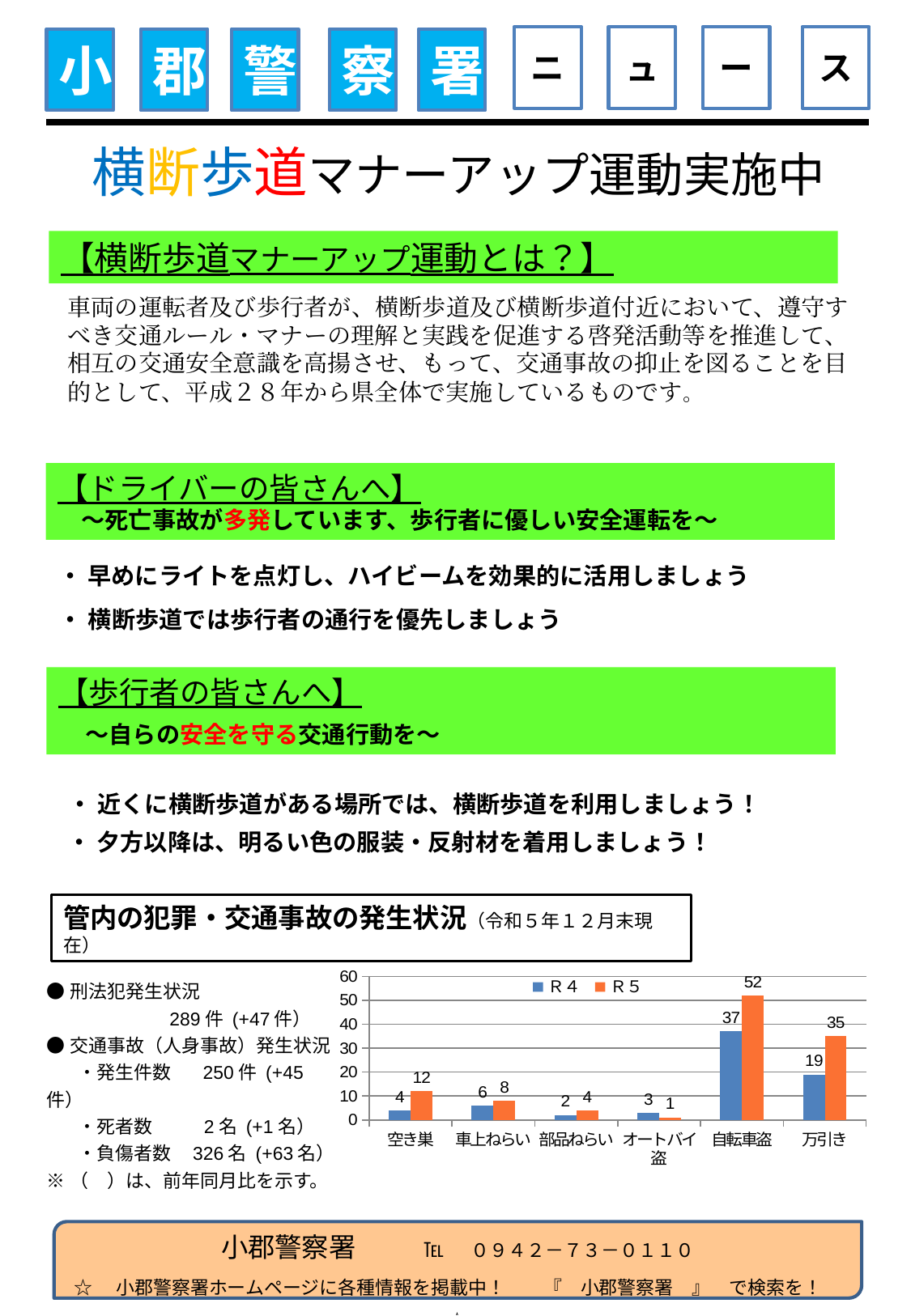

ニ
ュ
ー
ス
小
郡
警
察
署
横断歩道マナーアップ運動実施中
【横断歩道マナーアップ運動とは？】
車両の運転者及び歩行者が、横断歩道及び横断歩道付近において、遵守すべき交通ルール・マナーの理解と実践を促進する啓発活動等を推進して、相互の交通安全意識を高揚させ、もって、交通事故の抑止を図ることを目的として、平成２８年から県全体で実施しているものです。
【ドライバーの皆さんへ】
　～死亡事故が多発しています、歩行者に優しい安全運転を～
・ 早めにライトを点灯し、ハイビームを効果的に活用しましょう

・ 横断歩道では歩行者の通行を優先しましょう

【歩行者の皆さんへ】
　～自らの安全を守る交通行動を～
・ 近くに横断歩道がある場所では、横断歩道を利用しましょう！

・ 夕方以降は、明るい色の服装・反射材を着用しましょう！

管内の犯罪・交通事故の発生状況（令和５年１２月末現在）

### Chart

| Category | Ｒ４ | Ｒ５ |
|---|---|---|
| 空き巣 | 4.0 | 12.0 |
| 車上ねらい | 6.0 | 8.0 |
| 部品ねらい | 2.0 | 4.0 |
| オートバイ盗 | 3.0 | 1.0 |
| 自転車盗 | 37.0 | 52.0 |
| 万引き | 19.0 | 35.0 |
●刑法犯発生状況
                　　  289件 (+47件）
●交通事故（人身事故）発生状況
　   ・発生件数  　250件 (+45件）
　   ・死者数           2名 (+1名）
　   ・負傷者数    326名 (+63名）
※（　）は、前年同月比を示す。
小郡警察署   　℡　０９４２－７３－０１１０
☆　小郡警察署ホームページに各種情報を掲載中！　　『　小郡警察署　』　で検索を！　☆